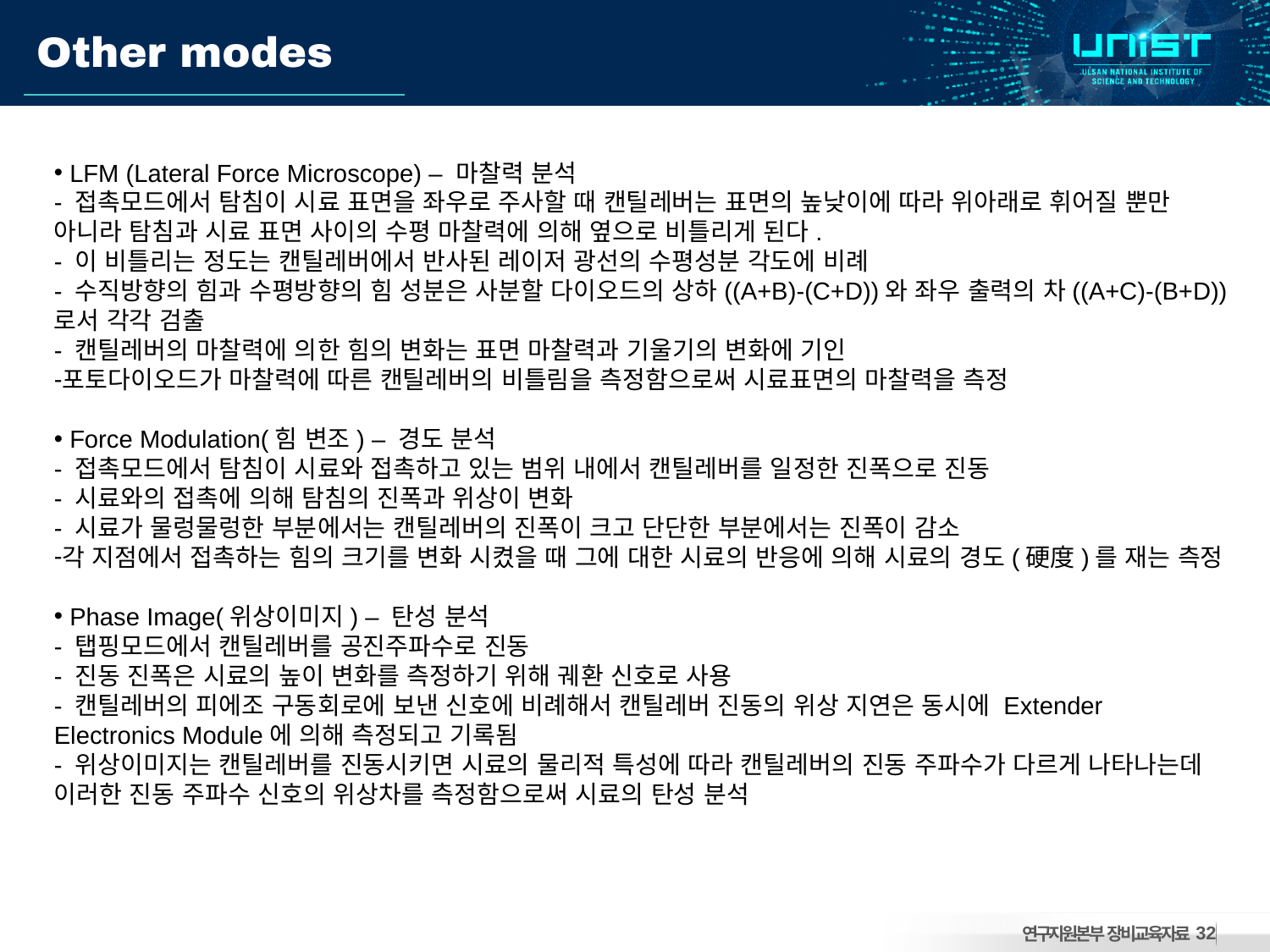

# Other modes
 LFM (Lateral Force Microscope) – 마찰력 분석
- 접촉모드에서 탐침이 시료 표면을 좌우로 주사할 때 캔틸레버는 표면의 높낮이에 따라 위아래로 휘어질 뿐만 아니라 탐침과 시료 표면 사이의 수평 마찰력에 의해 옆으로 비틀리게 된다.
- 이 비틀리는 정도는 캔틸레버에서 반사된 레이저 광선의 수평성분 각도에 비례
- 수직방향의 힘과 수평방향의 힘 성분은 사분할 다이오드의 상하((A+B)-(C+D))와 좌우 출력의 차((A+C)-(B+D))로서 각각 검출
- 캔틸레버의 마찰력에 의한 힘의 변화는 표면 마찰력과 기울기의 변화에 기인
포토다이오드가 마찰력에 따른 캔틸레버의 비틀림을 측정함으로써 시료표면의 마찰력을 측정

 Force Modulation(힘 변조) – 경도 분석
- 접촉모드에서 탐침이 시료와 접촉하고 있는 범위 내에서 캔틸레버를 일정한 진폭으로 진동
- 시료와의 접촉에 의해 탐침의 진폭과 위상이 변화
- 시료가 물렁물렁한 부분에서는 캔틸레버의 진폭이 크고 단단한 부분에서는 진폭이 감소
각 지점에서 접촉하는 힘의 크기를 변화 시켰을 때 그에 대한 시료의 반응에 의해 시료의 경도(硬度)를 재는 측정

 Phase Image(위상이미지) – 탄성 분석
- 탭핑모드에서 캔틸레버를 공진주파수로 진동
- 진동 진폭은 시료의 높이 변화를 측정하기 위해 궤환 신호로 사용
- 캔틸레버의 피에조 구동회로에 보낸 신호에 비례해서 캔틸레버 진동의 위상 지연은 동시에 Extender Electronics Module에 의해 측정되고 기록됨
- 위상이미지는 캔틸레버를 진동시키면 시료의 물리적 특성에 따라 캔틸레버의 진동 주파수가 다르게 나타나는데 이러한 진동 주파수 신호의 위상차를 측정함으로써 시료의 탄성 분석